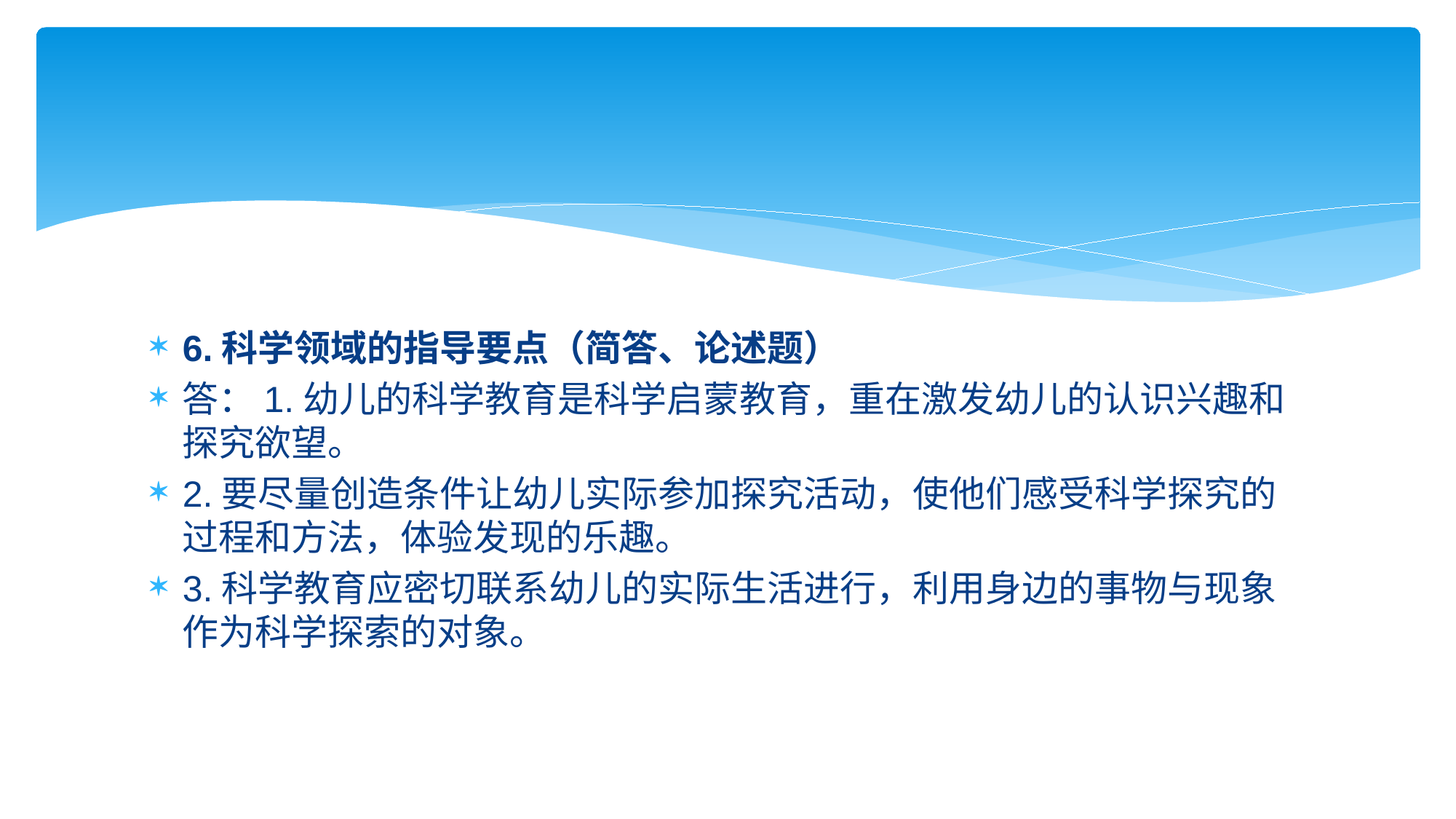

#
6.科学领域的指导要点（简答、论述题）
答：1.幼儿的科学教育是科学启蒙教育，重在激发幼儿的认识兴趣和探究欲望。
2.要尽量创造条件让幼儿实际参加探究活动，使他们感受科学探究的过程和方法，体验发现的乐趣。
3.科学教育应密切联系幼儿的实际生活进行，利用身边的事物与现象作为科学探索的对象。